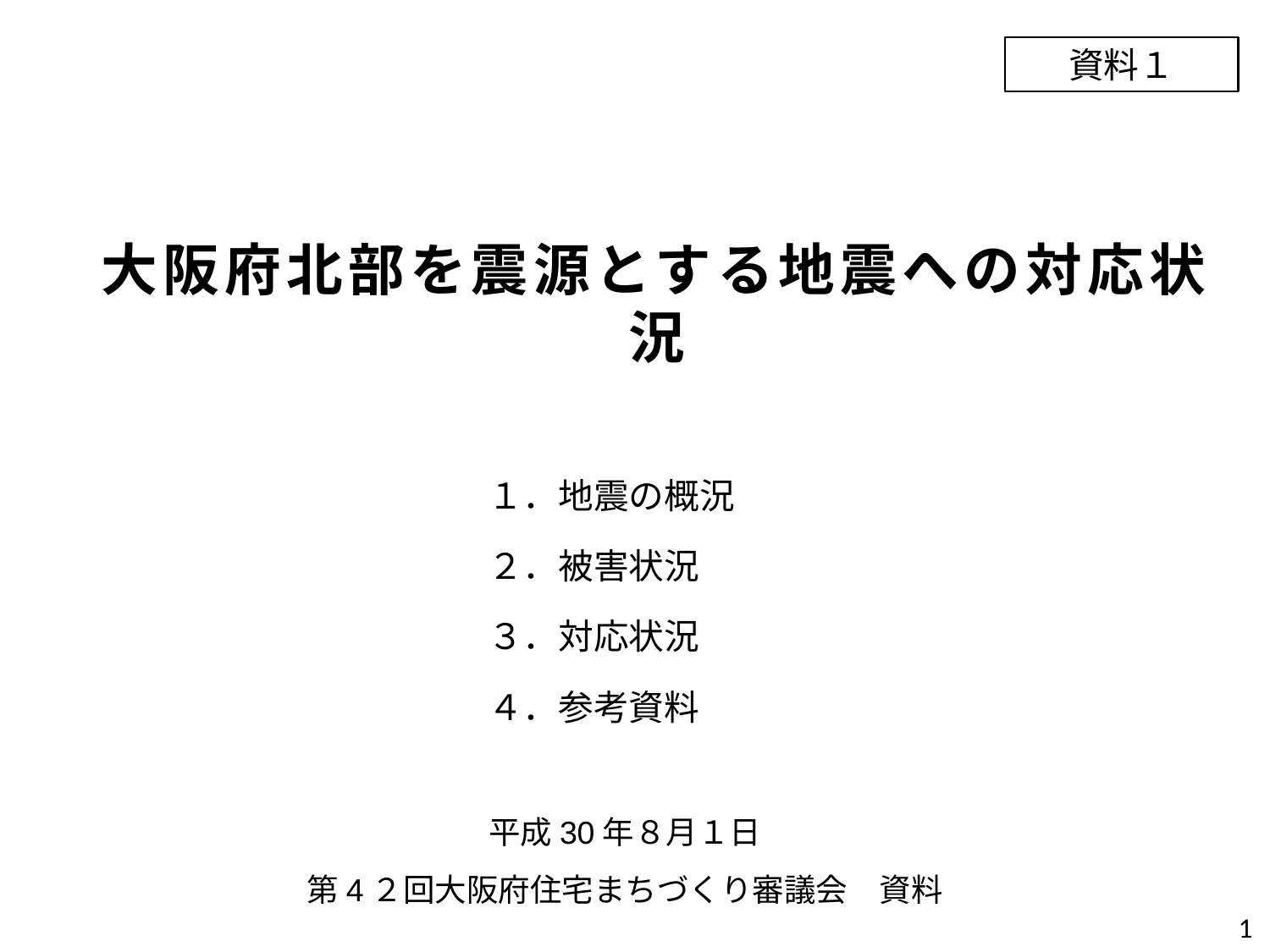

資料１
大阪府北部を震源とする地震への対応状況
１．地震の概況
２．被害状況
３．対応状況
４．参考資料
平成30年８月１日
第4２回大阪府住宅まちづくり審議会　資料
1